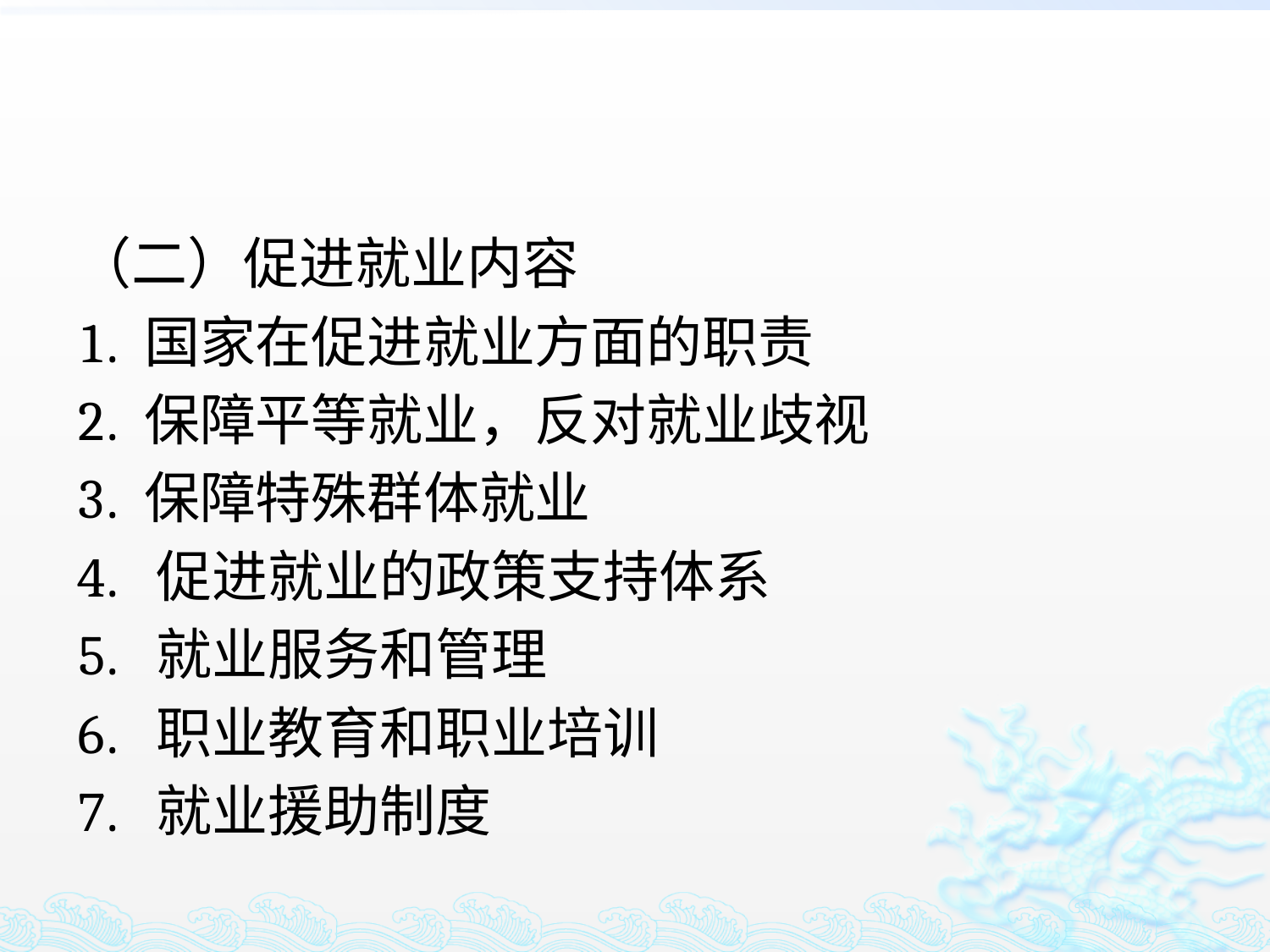

#
（二）促进就业内容
1. 国家在促进就业方面的职责
2. 保障平等就业，反对就业歧视
3. 保障特殊群体就业
4.  促进就业的政策支持体系
5.  就业服务和管理
6.  职业教育和职业培训
7.  就业援助制度